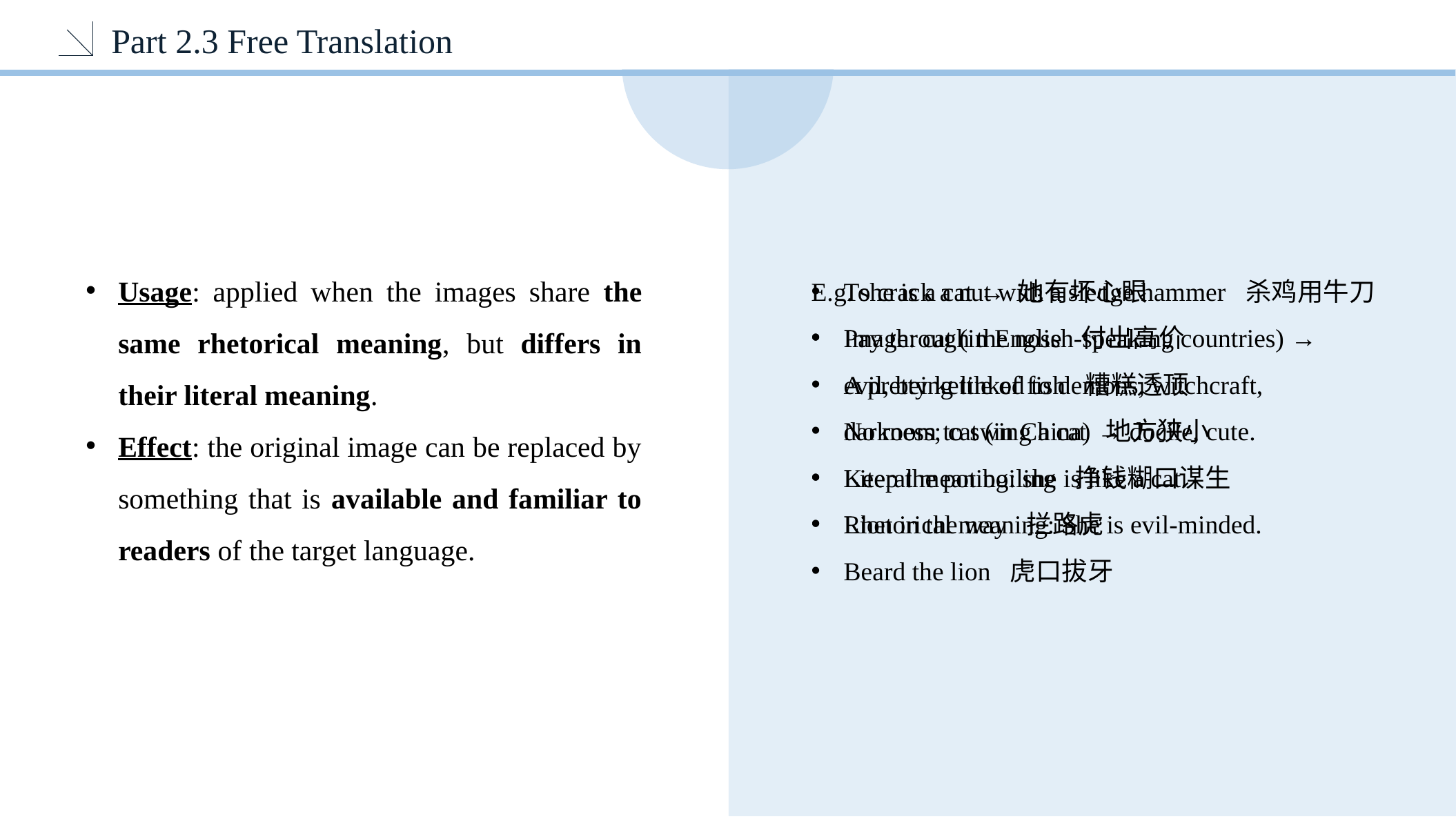

Part 2.3 Free Translation

Usage: applied when the images share the same rhetorical meaning, but differs in their literal meaning.
Effect: the original image can be replaced by something that is available and familiar to readers of the target language.
To crack a nut with a sledge hammer  杀鸡用牛刀
Pay through the nose  付出高价
A pretty kettle of fish  糟糕透顶
No room to swing a cat  地方狭小
Keep the pot boiling  挣钱糊口谋生
Lion in the way  拦路虎
Beard the lion  虎口拔牙
E.g. she is a cat → 她有坏心眼
Image: cat (in English-speaking countries) → evil, being linked to demons, witchcraft, darkness; cat (in China) → docile, cute.
Literal meaning: she is like a cat.
Rhetorical meaning: She is evil-minded.